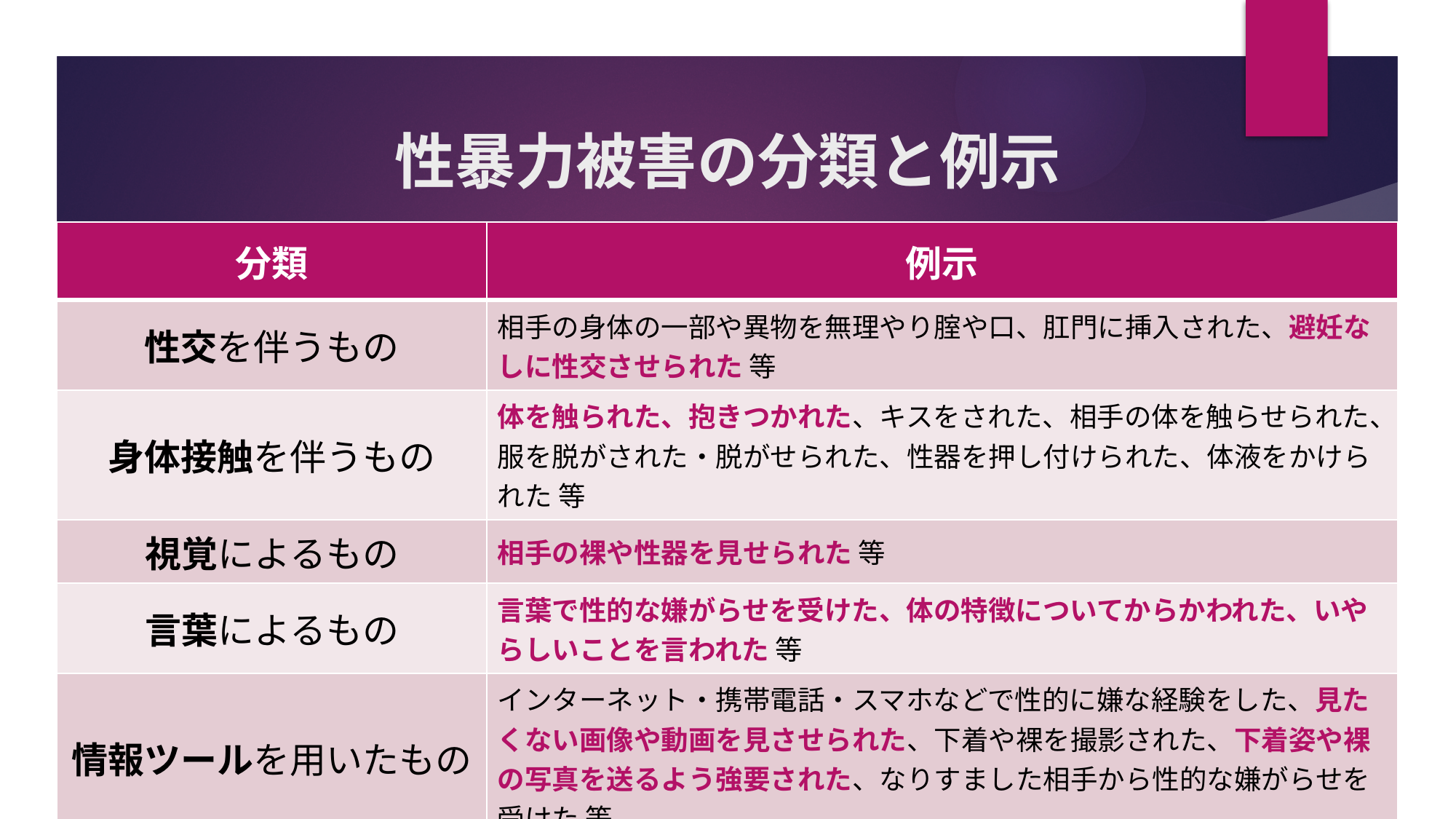

# 性暴力被害の分類と例示
| 分類 | 例示 |
| --- | --- |
| 性交を伴うもの | 相手の身体の一部や異物を無理やり腟や口、肛門に挿入された、避妊なしに性交させられた 等 |
| 身体接触を伴うもの | 体を触られた、抱きつかれた、キスをされた、相手の体を触らせられた、服を脱がされた・脱がせられた、性器を押し付けられた、体液をかけられた 等 |
| 視覚によるもの | 相手の裸や性器を見せられた 等 |
| 言葉によるもの | 言葉で性的な嫌がらせを受けた、体の特徴についてからかわれた、いやらしいことを言われた 等 |
| 情報ツールを用いたもの | インターネット・携帯電話・スマホなどで性的に嫌な経験をした、見たくない画像や動画を見させられた、下着や裸を撮影された、下着姿や裸の写真を送るよう強要された、なりすました相手から性的な嫌がらせを受けた 等 |